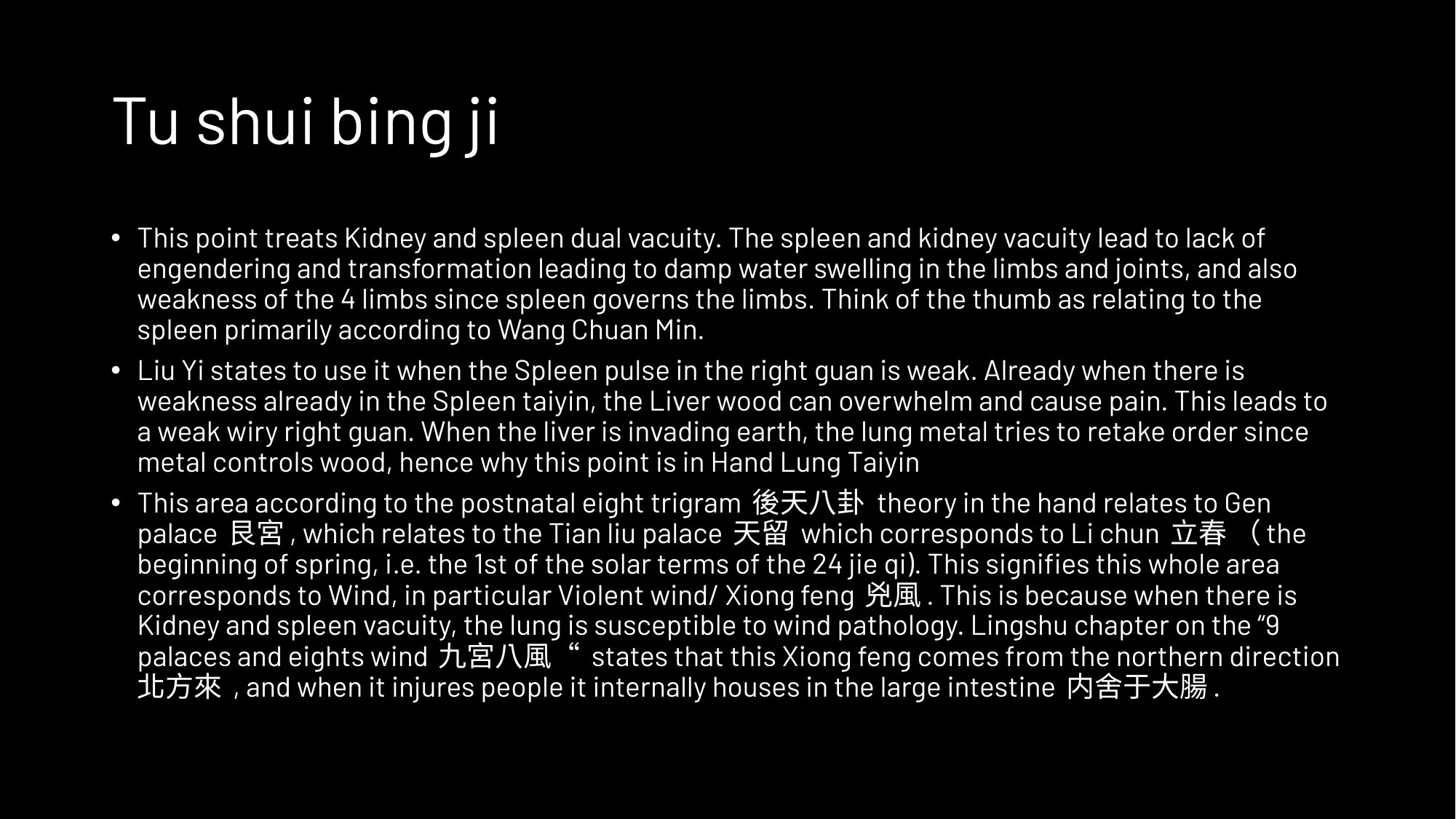

# Tu shui bing ji
This point treats Kidney and spleen dual vacuity. The spleen and kidney vacuity lead to lack of engendering and transformation leading to damp water swelling in the limbs and joints, and also weakness of the 4 limbs since spleen governs the limbs. Think of the thumb as relating to the spleen primarily according to Wang Chuan Min.
Liu Yi states to use it when the Spleen pulse in the right guan is weak. Already when there is weakness already in the Spleen taiyin, the Liver wood can overwhelm and cause pain. This leads to a weak wiry right guan. When the liver is invading earth, the lung metal tries to retake order since metal controls wood, hence why this point is in Hand Lung Taiyin
This area according to the postnatal eight trigram 後天八卦 theory in the hand relates to Gen palace 艮宮, which relates to the Tian liu palace 天留 which corresponds to Li chun 立春 （the beginning of spring, i.e. the 1st of the solar terms of the 24 jie qi). This signifies this whole area corresponds to Wind, in particular Violent wind/ Xiong feng 兇風. This is because when there is Kidney and spleen vacuity, the lung is susceptible to wind pathology. Lingshu chapter on the “9 palaces and eights wind 九宮八風“ states that this Xiong feng comes from the northern direction 北方來 , and when it injures people it internally houses in the large intestine 内舍于大腸.